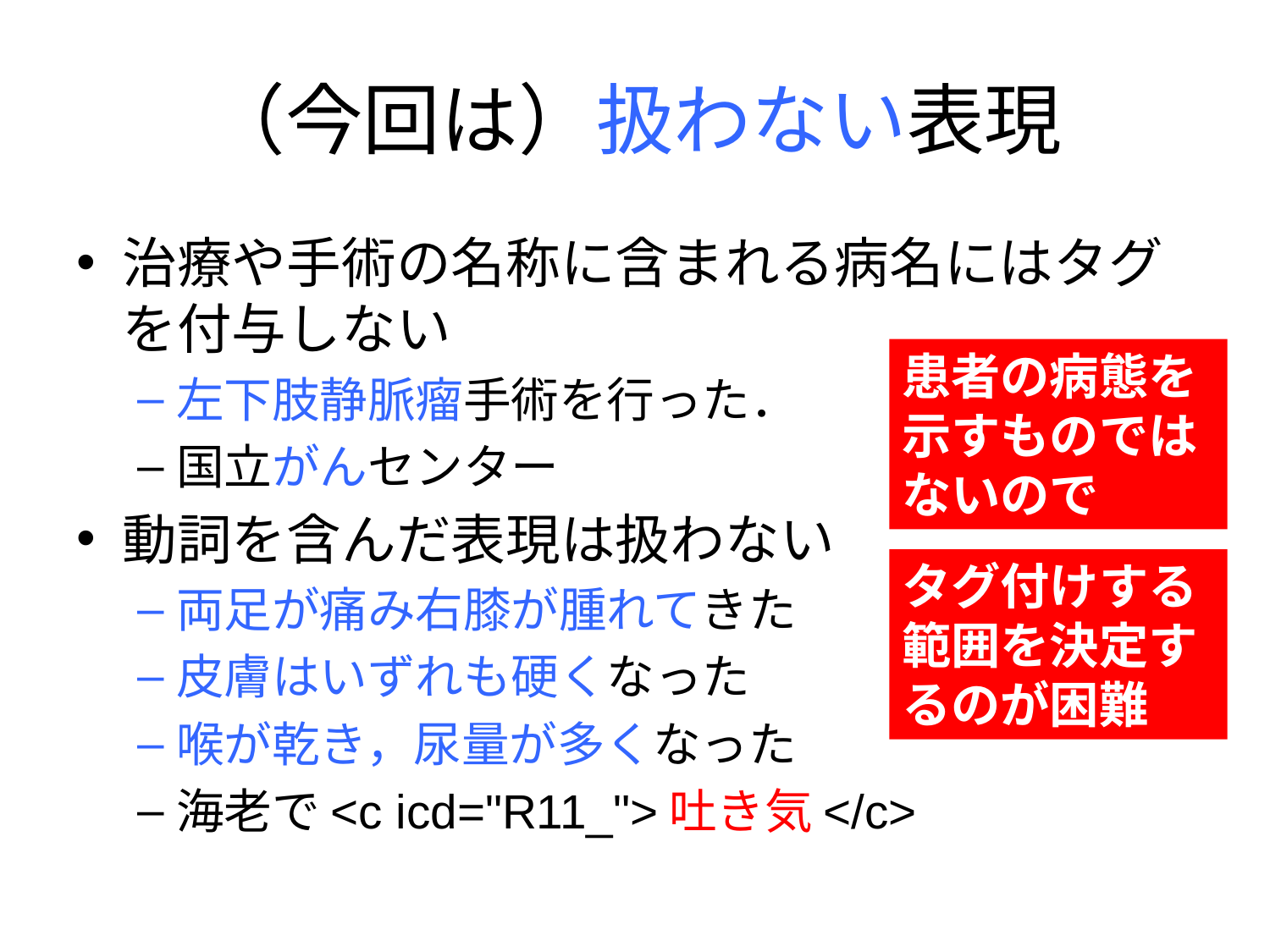

# （今回は）扱わない表現
治療や手術の名称に含まれる病名にはタグを付与しない
左下肢静脈瘤手術を行った．
国立がんセンター
動詞を含んだ表現は扱わない
両足が痛み右膝が腫れてきた
皮膚はいずれも硬くなった
喉が乾き，尿量が多くなった
海老で<c icd="R11_">吐き気</c>

患者の病態を示すものではないので
タグ付けする範囲を決定するのが困難